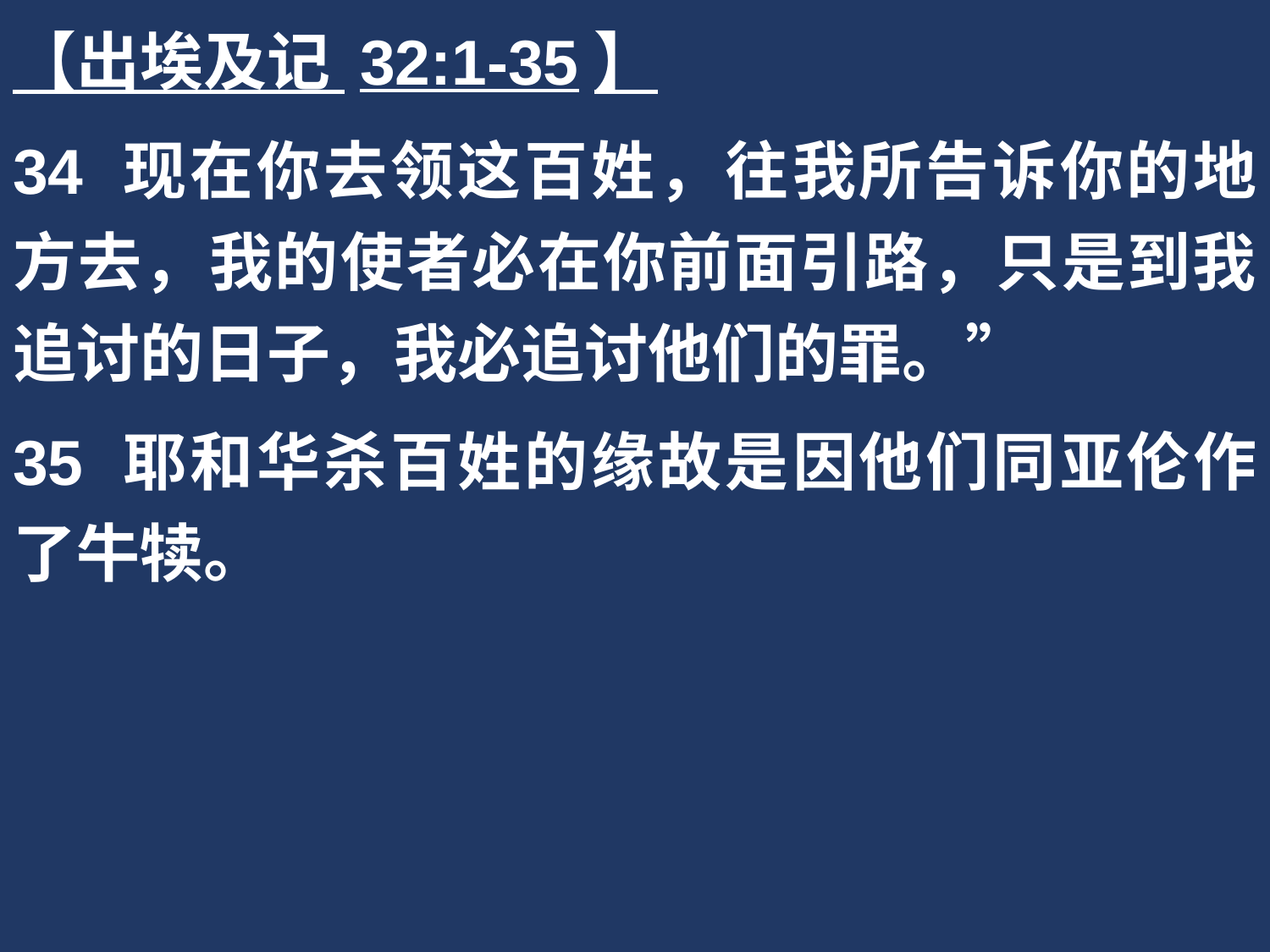

【出埃及记 32:1-35】
34 现在你去领这百姓，往我所告诉你的地方去，我的使者必在你前面引路，只是到我追讨的日子，我必追讨他们的罪。”
35 耶和华杀百姓的缘故是因他们同亚伦作了牛犊。